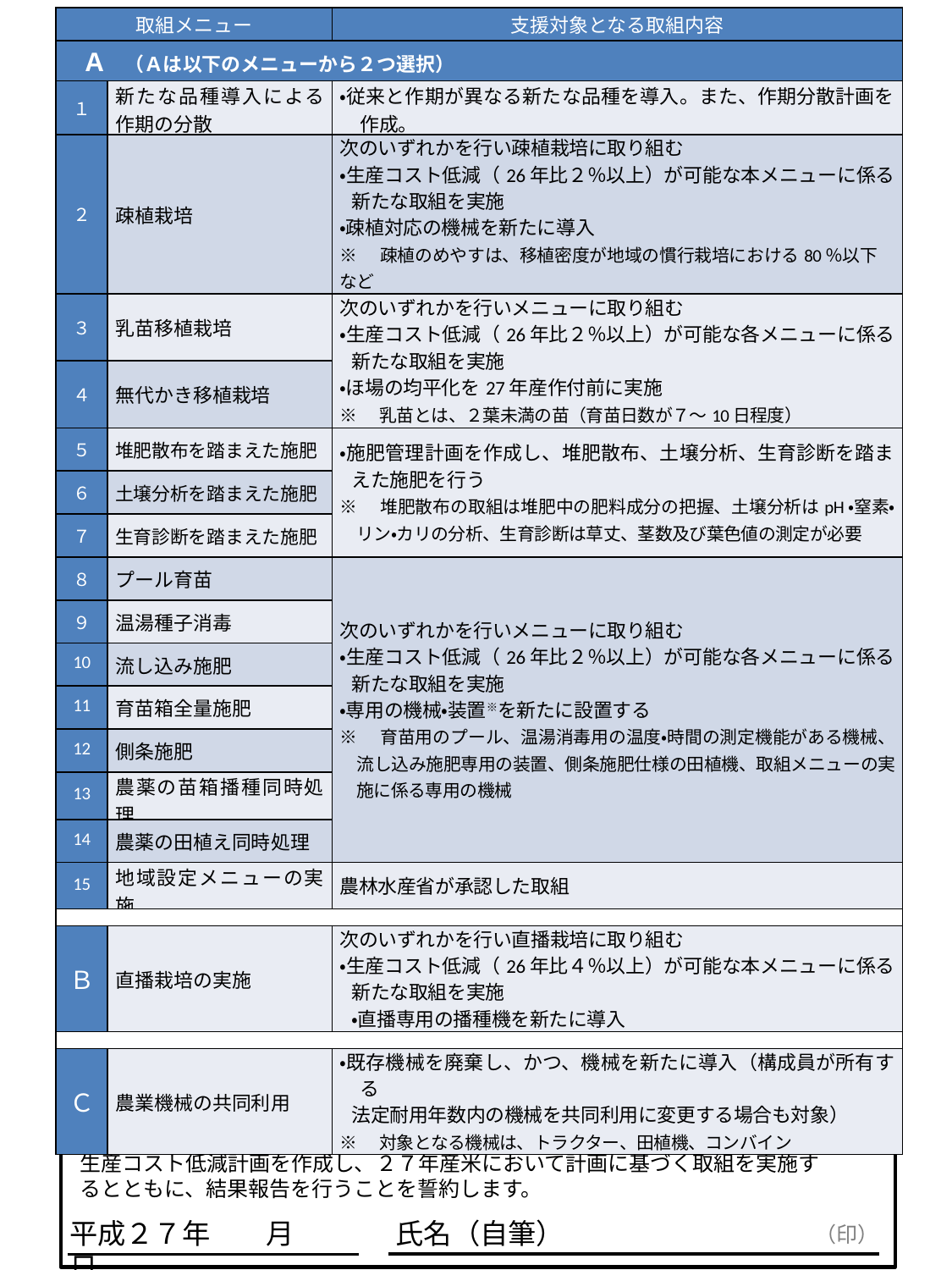

| 取組メニュー |  | 支援対象となる取組内容 |
| --- | --- | --- |
| Ａ （Ａは以下のメニューから２つ選択） |  |  |
| １ | 新たな品種導入による作期の分散 | ・従来と作期が異なる新たな品種を導入。また、作期分散計画を作成。 |
| ２ | 疎植栽培 | 次のいずれかを行い疎植栽培に取り組む ・生産コスト低減（26年比２％以上）が可能な本メニューに係る新たな取組を実施 ・疎植対応の機械を新たに導入 ※　疎植のめやすは、移植密度が地域の慣行栽培における80％以下　など |
| ３ | 乳苗移植栽培 | 次のいずれかを行いメニューに取り組む ・生産コスト低減（26年比２％以上）が可能な各メニューに係る新たな取組を実施 ・ほ場の均平化を27年産作付前に実施 ※　乳苗とは、２葉未満の苗（育苗日数が７～10日程度） |
| ４ | 無代かき移植栽培 |  |
| ５ | 堆肥散布を踏まえた施肥 | ・施肥管理計画を作成し、堆肥散布、土壌分析、生育診断を踏まえた施肥を行う ※　堆肥散布の取組は堆肥中の肥料成分の把握、土壌分析はpH・窒素・リン・カリの分析、生育診断は草丈、茎数及び葉色値の測定が必要 |
| ６ | 土壌分析を踏まえた施肥 |  |
| ７ | 生育診断を踏まえた施肥 |  |
| ８ | プール育苗 | 次のいずれかを行いメニューに取り組む ・生産コスト低減（26年比２％以上）が可能な各メニューに係る新たな取組を実施 ・専用の機械・装置※を新たに設置する ※　育苗用のプール、温湯消毒用の温度・時間の測定機能がある機械、流し込み施肥専用の装置、側条施肥仕様の田植機、取組メニューの実施に係る専用の機械 |
| ９ | 温湯種子消毒 |  |
| 10 | 流し込み施肥 |  |
| 11 | 育苗箱全量施肥 |  |
| 12 | 側条施肥 |  |
| 13 | 農薬の苗箱播種同時処理 |  |
| 14 | 農薬の田植え同時処理 |  |
| 15 | 地域設定メニューの実施 | 農林水産省が承認した取組 |
|  |  |  |
| Ｂ | 直播栽培の実施 | 次のいずれかを行い直播栽培に取り組む ・生産コスト低減（26年比４％以上）が可能な本メニューに係る新たな取組を実施 ・直播専用の播種機を新たに導入 |
|  |  |  |
| Ｃ | 農業機械の共同利用 | ・既存機械を廃棄し、かつ、機械を新たに導入（構成員が所有する 法定耐用年数内の機械を共同利用に変更する場合も対象） ※　対象となる機械は、トラクター、田植機、コンバイン |

選択したメニューの取組内容を確認しました。
生産コスト低減計画を作成し、２７年産米において計画に基づく取組を実施するとともに、結果報告を行うことを誓約します。
氏名（自筆）
平成２７年　　月　　日
（印）